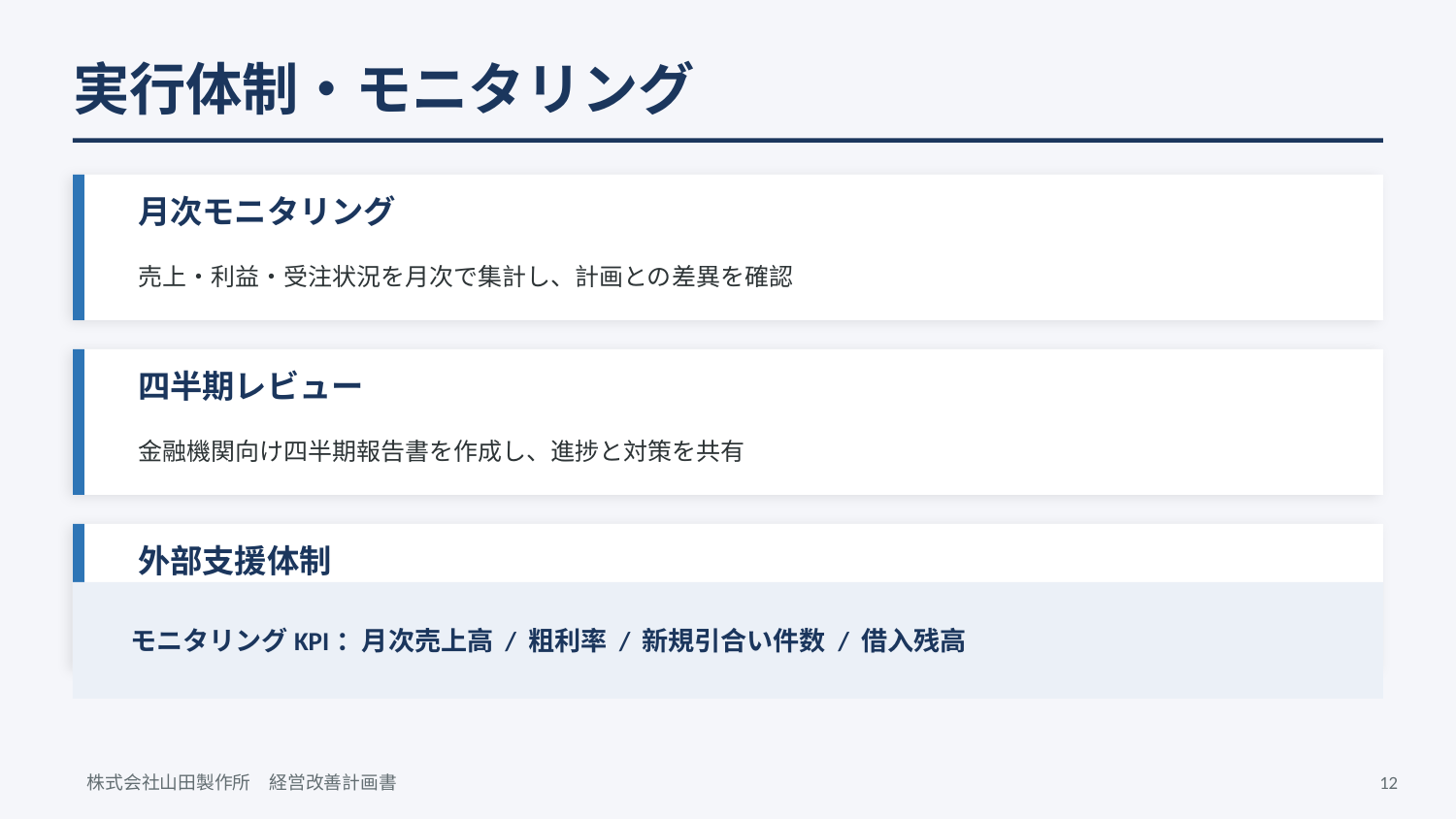

実行体制・モニタリング

月次モニタリング
売上・利益・受注状況を月次で集計し、計画との差異を確認

四半期レビュー
金融機関向け四半期報告書を作成し、進捗と対策を共有

外部支援体制

モニタリングKPI：月次売上高 / 粗利率 / 新規引合い件数 / 借入残高
認定支援機関（にぎわい研究所）が伴走支援、月1回の経営会議に参加
株式会社山田製作所　経営改善計画書
12